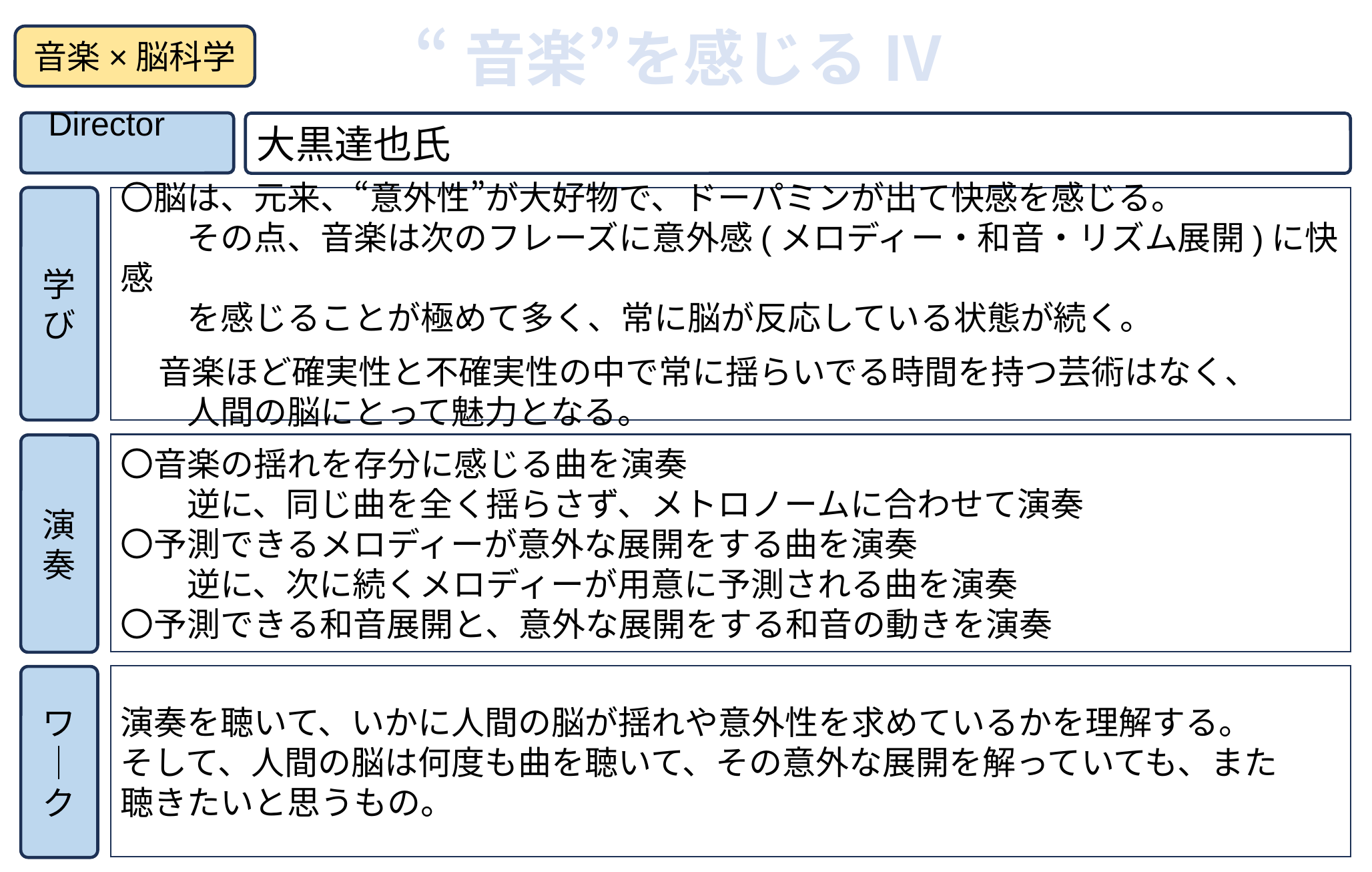

“音楽”を感じる Ⅳ
音楽×脳科学
Director
大黒達也氏
学び
〇脳は、元来、“意外性”が大好物で、ドーパミンが出て快感を感じる。
　　その点、音楽は次のフレーズに意外感(メロディー・和音・リズム展開)に快感
　　を感じることが極めて多く、常に脳が反応している状態が続く。

    音楽ほど確実性と不確実性の中で常に揺らいでる時間を持つ芸術はなく、
　　人間の脳にとって魅力となる。
〇音楽の揺れを存分に感じる曲を演奏
　　逆に、同じ曲を全く揺らさず、メトロノームに合わせて演奏
〇予測できるメロディーが意外な展開をする曲を演奏
　　逆に、次に続くメロディーが用意に予測される曲を演奏
〇予測できる和音展開と、意外な展開をする和音の動きを演奏
演奏
演奏を聴いて、いかに人間の脳が揺れや意外性を求めているかを理解する。
そして、人間の脳は何度も曲を聴いて、その意外な展開を解っていても、また
聴きたいと思うもの。
ワ│ク